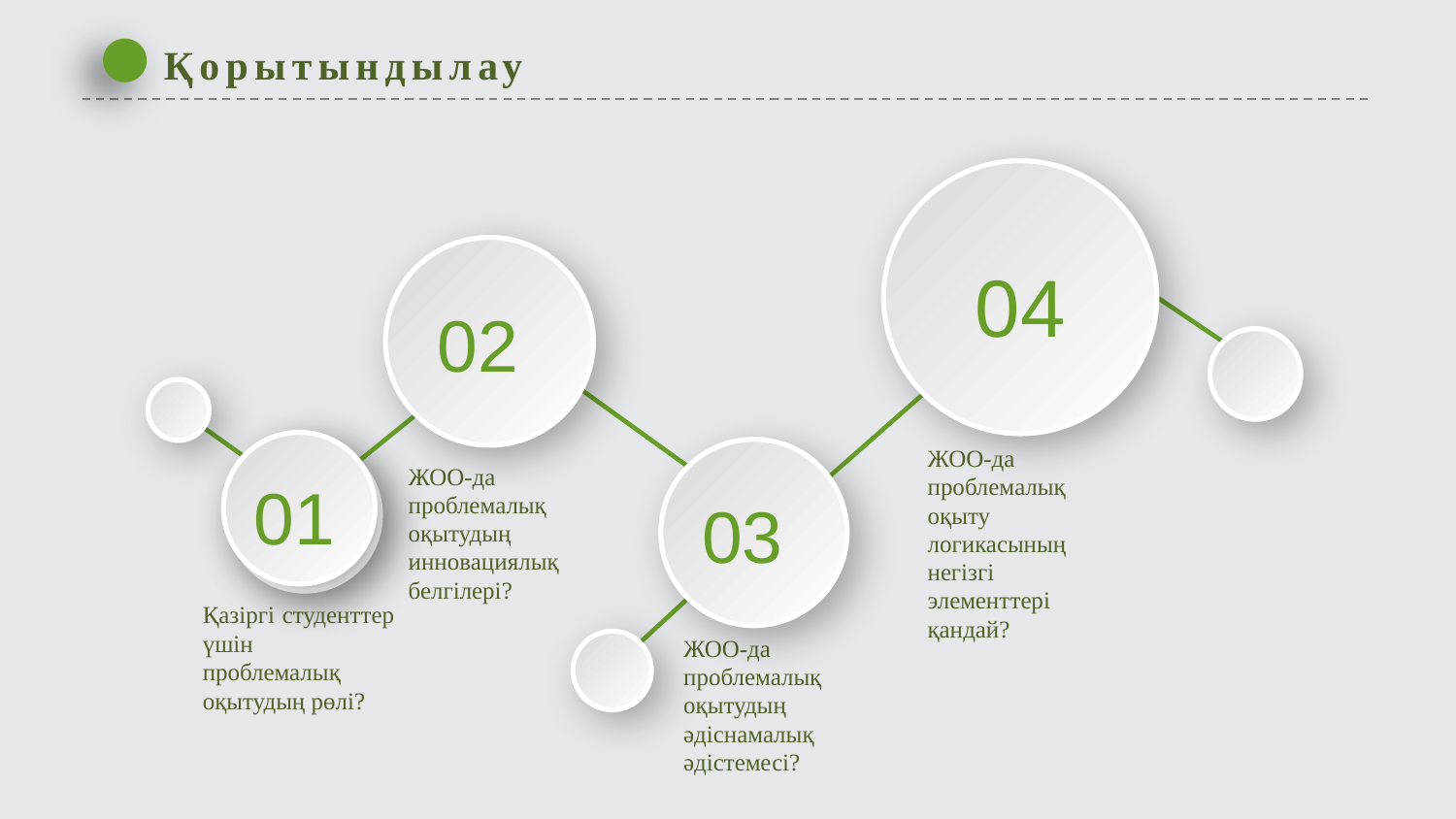

Қорытындылау

04

02

01
ЖОО-да проблемалық оқыту логикасының негізгі элементтері қандай?

03

01
ЖОО-да проблемалық оқытудың инновациялық белгілері?

Қазіргі студенттер үшін  проблемалық оқытудың рөлі?
ЖОО-да проблемалық оқытудың әдіснамалық әдістемесі?

延时符